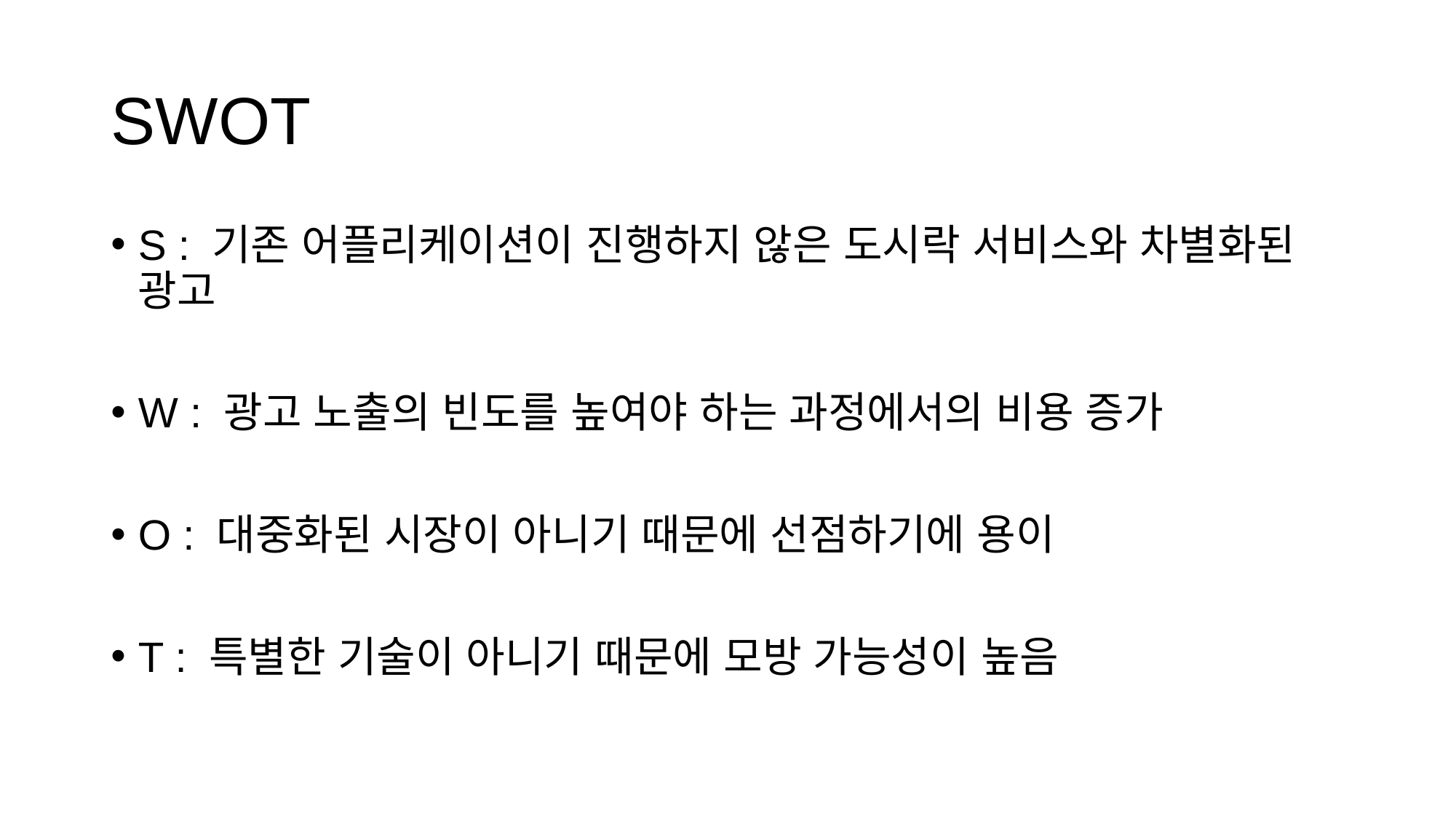

# SWOT
S : 기존 어플리케이션이 진행하지 않은 도시락 서비스와 차별화된 광고

W : 광고 노출의 빈도를 높여야 하는 과정에서의 비용 증가

O : 대중화된 시장이 아니기 때문에 선점하기에 용이

T : 특별한 기술이 아니기 때문에 모방 가능성이 높음